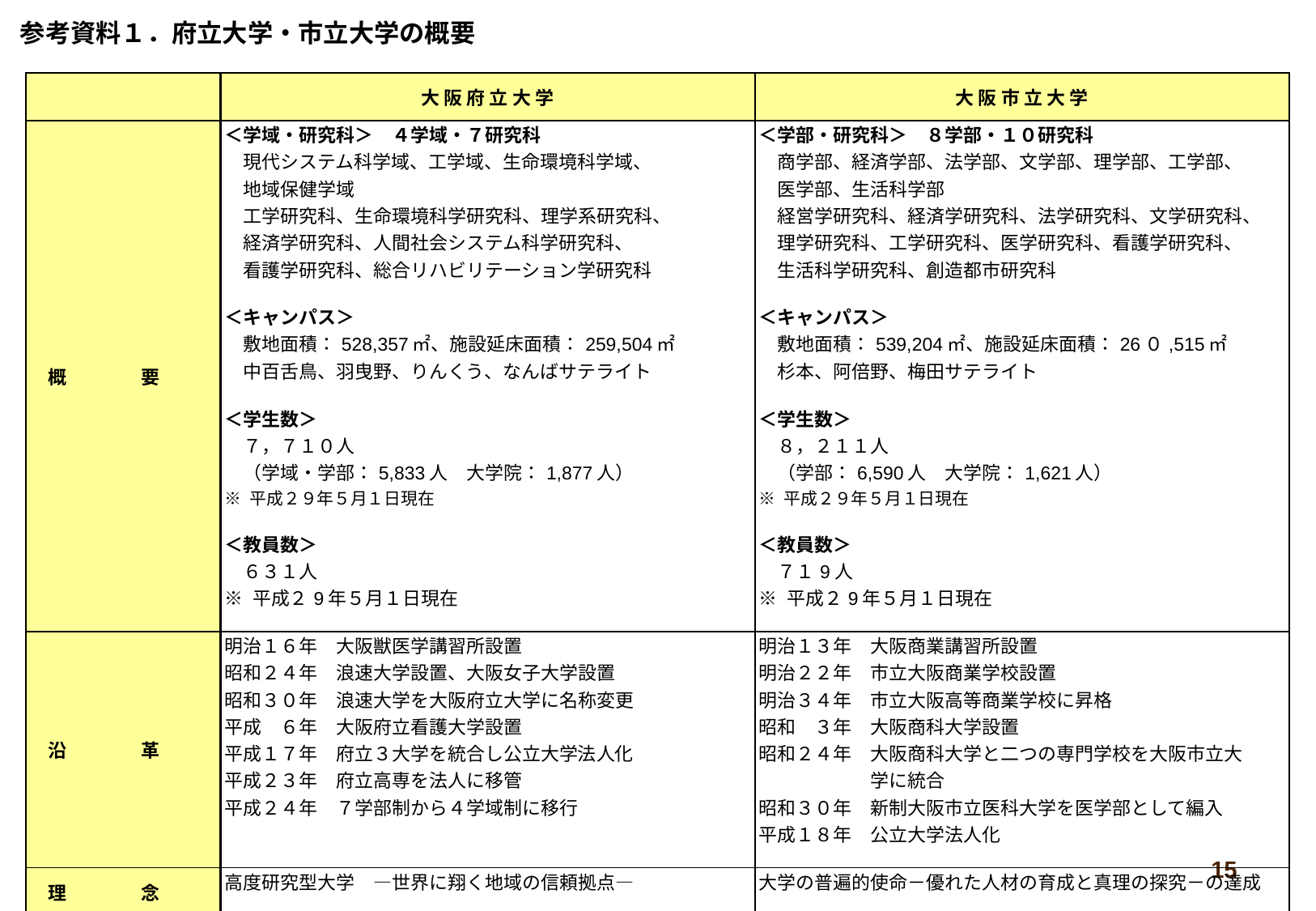

# 参考資料１．府立大学・市立大学の概要
|  | 大 阪 府 立 大 学 | 大 阪 市 立 大 学 |
| --- | --- | --- |
| 概　　　　要 | ＜学域・研究科＞　４学域・７研究科 　現代システム科学域、工学域、生命環境科学域、 　地域保健学域 　工学研究科、生命環境科学研究科、理学系研究科、 　経済学研究科、人間社会システム科学研究科、 　看護学研究科、総合リハビリテーション学研究科 ＜キャンパス＞ 　敷地面積：528,357㎡、施設延床面積：259,504㎡ 　中百舌鳥、羽曳野、りんくう、なんばサテライト ＜学生数＞ 　７，７１０人 　（学域・学部：5,833人　大学院：1,877人） ※ 平成２９年５月１日現在 ＜教員数＞ 　６３１人 ※ 平成２9年５月１日現在 | ＜学部・研究科＞　８学部・１０研究科 　商学部、経済学部、法学部、文学部、理学部、工学部、 　医学部、生活科学部 　経営学研究科、経済学研究科、法学研究科、文学研究科、 　理学研究科、工学研究科、医学研究科、看護学研究科、 　生活科学研究科、創造都市研究科 ＜キャンパス＞ 　敷地面積：539,204㎡、施設延床面積：26０,515㎡ 　杉本、阿倍野、梅田サテライト ＜学生数＞ 　８，２１１人 　（学部：6,590人　大学院：1,621人） ※ 平成２９年５月１日現在 ＜教員数＞ 　７１9人 ※ 平成２9年５月１日現在 |
| 沿　　　　革 | 明治１６年　大阪獣医学講習所設置 昭和２４年　浪速大学設置、大阪女子大学設置 昭和３０年　浪速大学を大阪府立大学に名称変更 平成　６年　大阪府立看護大学設置 平成１７年　府立３大学を統合し公立大学法人化 平成２３年　府立高専を法人に移管 平成２４年　７学部制から４学域制に移行 | 明治１３年　大阪商業講習所設置 明治２２年　市立大阪商業学校設置 明治３４年　市立大阪高等商業学校に昇格 昭和　３年　大阪商科大学設置 昭和２４年　大阪商科大学と二つの専門学校を大阪市立大 　　　　　　学に統合 昭和３０年　新制大阪市立医科大学を医学部として編入 平成１８年　公立大学法人化 |
| 理　　　　念 | 高度研究型大学　―世界に翔く地域の信頼拠点― | 大学の普遍的使命－優れた人材の育成と真理の探究－の達成 |
15